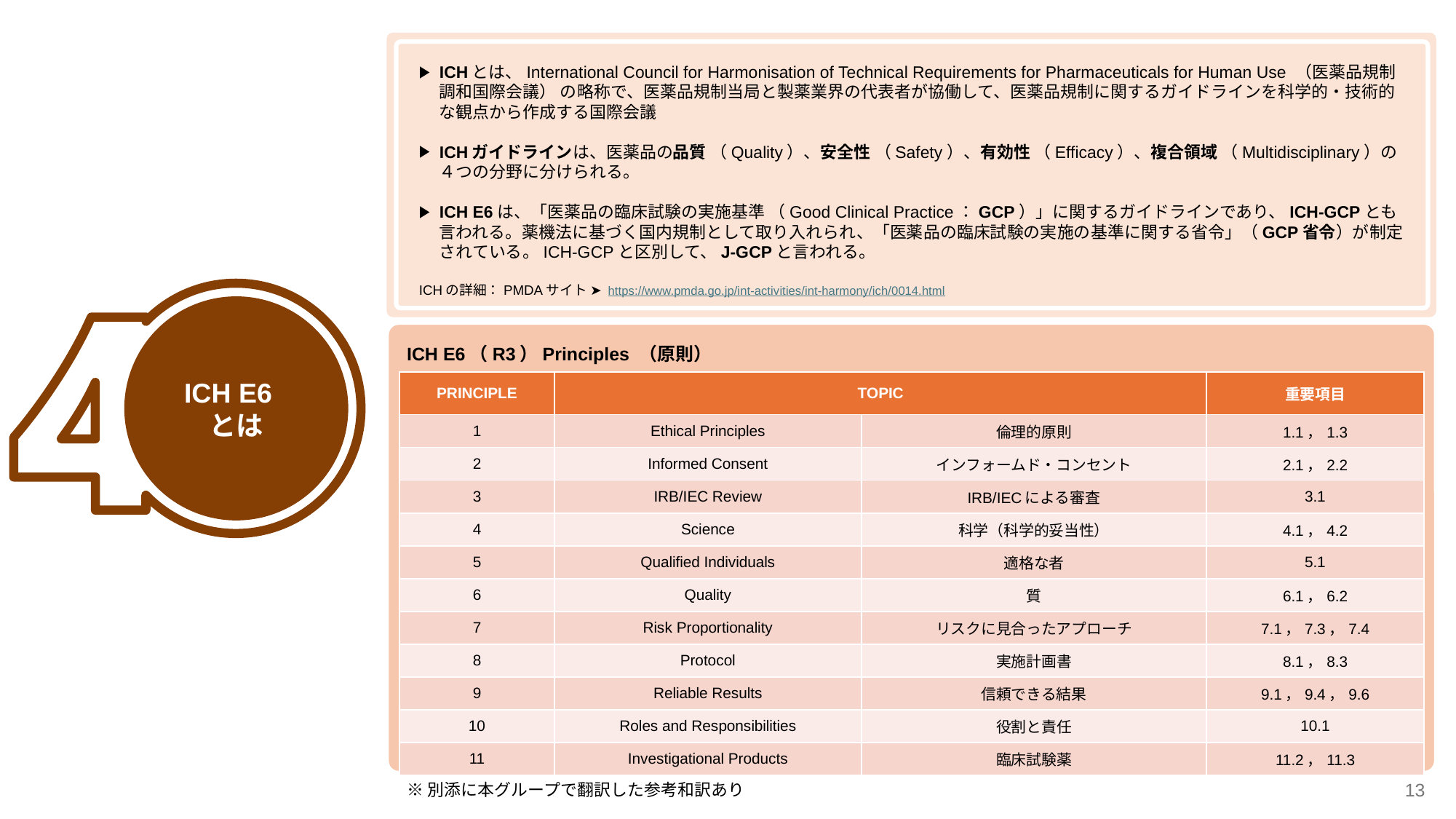

ICHとは、International Council for Harmonisation of Technical Requirements for Pharmaceuticals for Human Use （医薬品規制調和国際会議） の略称で、医薬品規制当局と製薬業界の代表者が協働して、医薬品規制に関するガイドラインを科学的・技術的な観点から作成する国際会議

ICHガイドラインは、医薬品の品質 （Quality）、安全性 （Safety）、有効性 （Efficacy）、複合領域 （Multidisciplinary）の４つの分野に分けられる。

ICH E6は、「医薬品の臨床試験の実施基準 （Good Clinical Practice：GCP）」に関するガイドラインであり、ICH-GCPとも言われる。薬機法に基づく国内規制として取り入れられ、「医薬品の臨床試験の実施の基準に関する省令」（GCP省令）が制定されている。ICH-GCPと区別して、J-GCPと言われる。

ICHの詳細：PMDAサイト ➤ https://www.pmda.go.jp/int-activities/int-harmony/ich/0014.html

ICH E6  とは

ICH E6（R3）Principles （原則）
| PRINCIPLE | TOPIC |  | 重要項目 |
| --- | --- | --- | --- |
| 1 | Ethical Principles | 倫理的原則 | 1.1，1.3 |
| 2 | Informed Consent | インフォームド・コンセント | 2.1，2.2 |
| 3 | IRB/IEC Review | IRB/IECによる審査 | 3.1 |
| 4 | Science | 科学（科学的妥当性） | 4.1，4.2 |
| 5 | Qualified Individuals | 適格な者 | 5.1 |
| 6 | Quality | 質 | 6.1，6.2 |
| 7 | Risk Proportionality | リスクに見合ったアプローチ | 7.1，7.3，7.4 |
| 8 | Protocol | 実施計画書 | 8.1，8.3 |
| 9 | Reliable Results | 信頼できる結果 | 9.1，9.4，9.6 |
| 10 | Roles and Responsibilities | 役割と責任 | 10.1 |
| 11 | Investigational Products | 臨床試験薬 | 11.2，11.3 |
13
※別添に本グループで翻訳した参考和訳あり